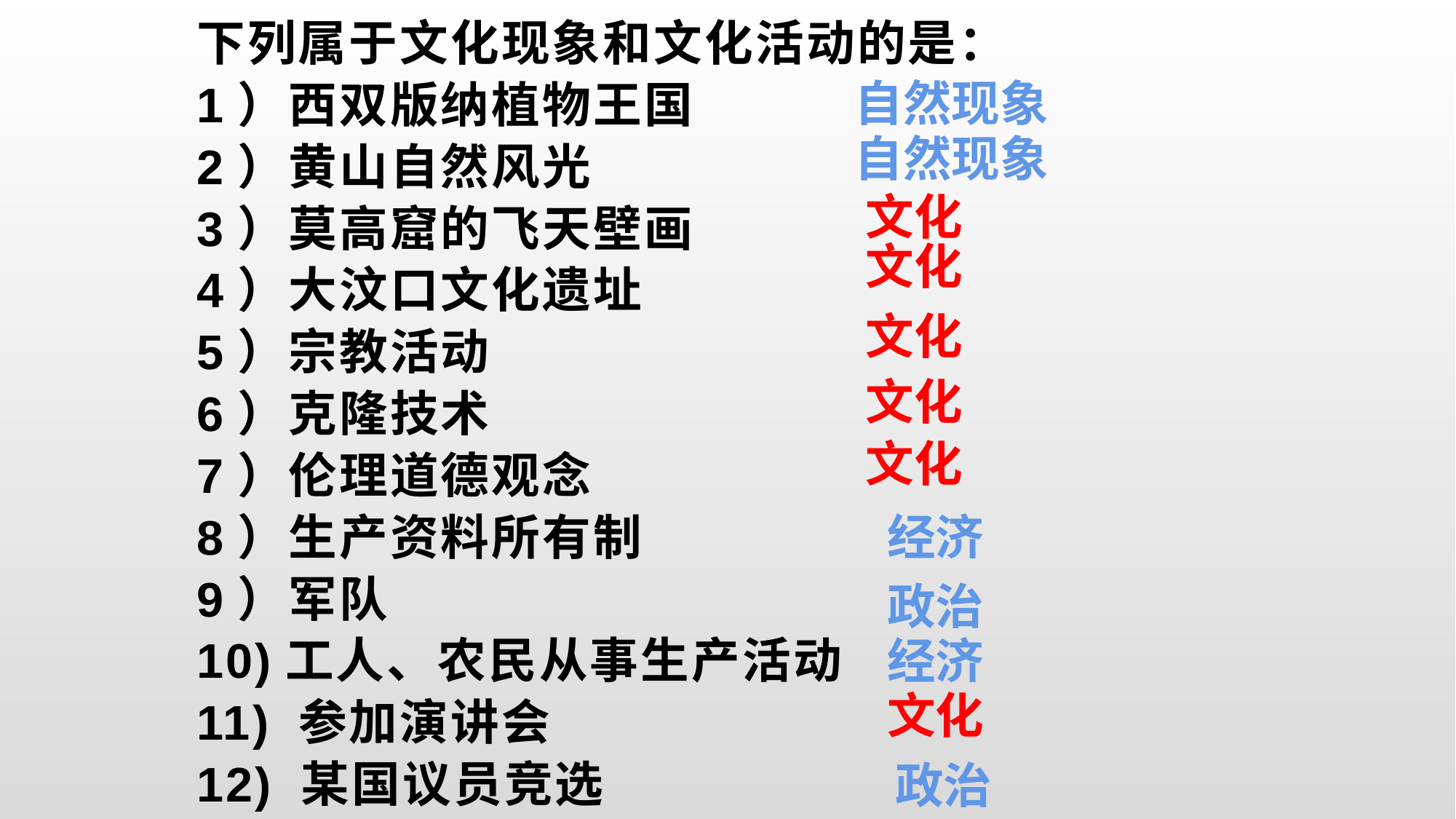

下列属于文化现象和文化活动的是：
1）西双版纳植物王国
2）黄山自然风光
3）莫高窟的飞天壁画
4）大汶口文化遗址
5）宗教活动
6）克隆技术
7）伦理道德观念
8）生产资料所有制
9）军队
10)工人、农民从事生产活动
11) 参加演讲会
12) 某国议员竞选
自然现象
自然现象
文化
文化
文化
文化
文化
经济
政治
经济
文化
政治